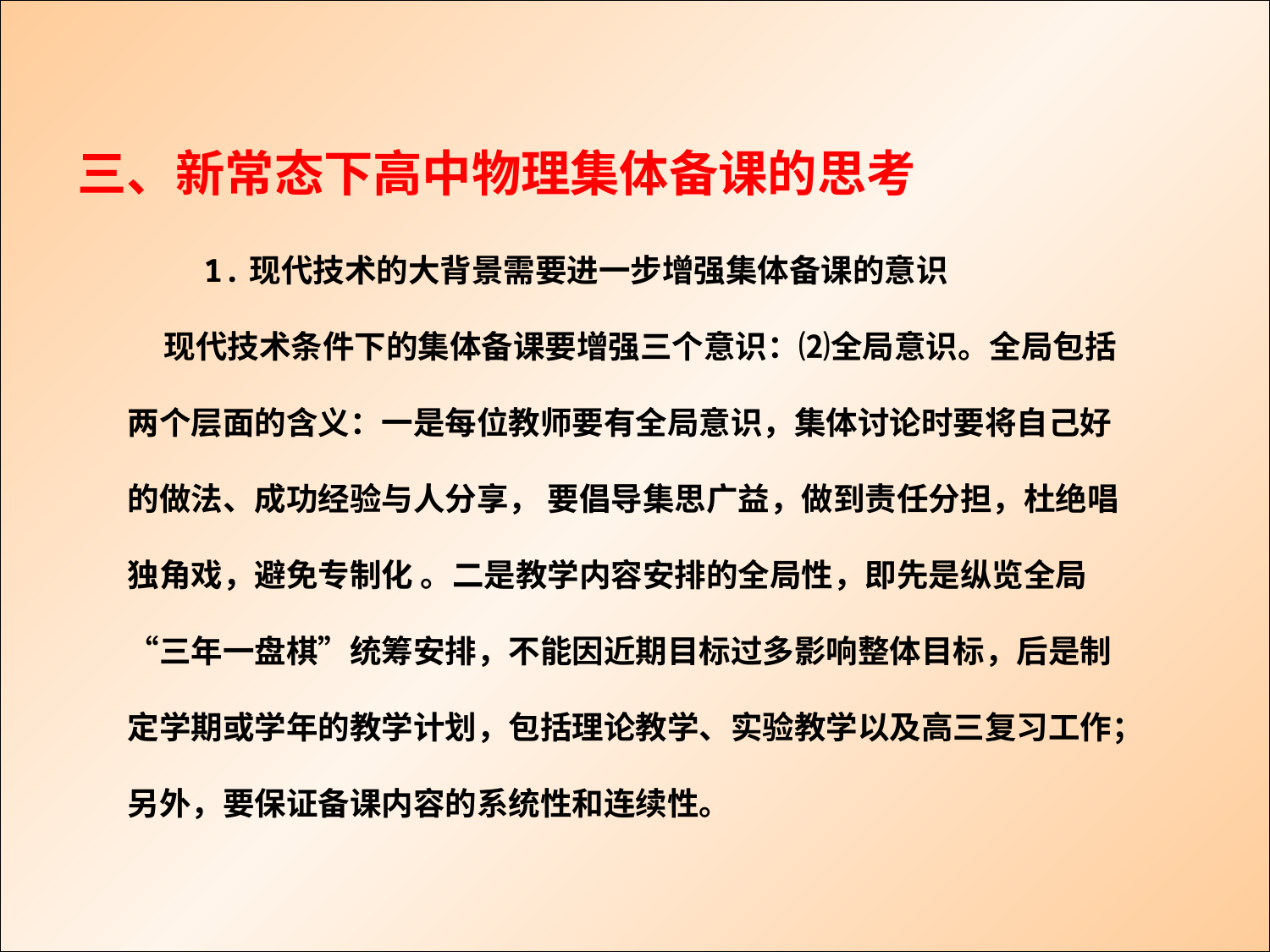

三、新常态下高中物理集体备课的思考
    1.现代技术的大背景需要进一步增强集体备课的意识
    现代技术条件下的集体备课要增强三个意识：⑵全局意识。全局包括两个层面的含义：一是每位教师要有全局意识，集体讨论时要将自己好的做法、成功经验与人分享， 要倡导集思广益，做到责任分担，杜绝唱独角戏，避免专制化 。二是教学内容安排的全局性，即先是纵览全局 “三年一盘棋”统筹安排，不能因近期目标过多影响整体目标，后是制定学期或学年的教学计划，包括理论教学、实验教学以及高三复习工作；另外，要保证备课内容的系统性和连续性。